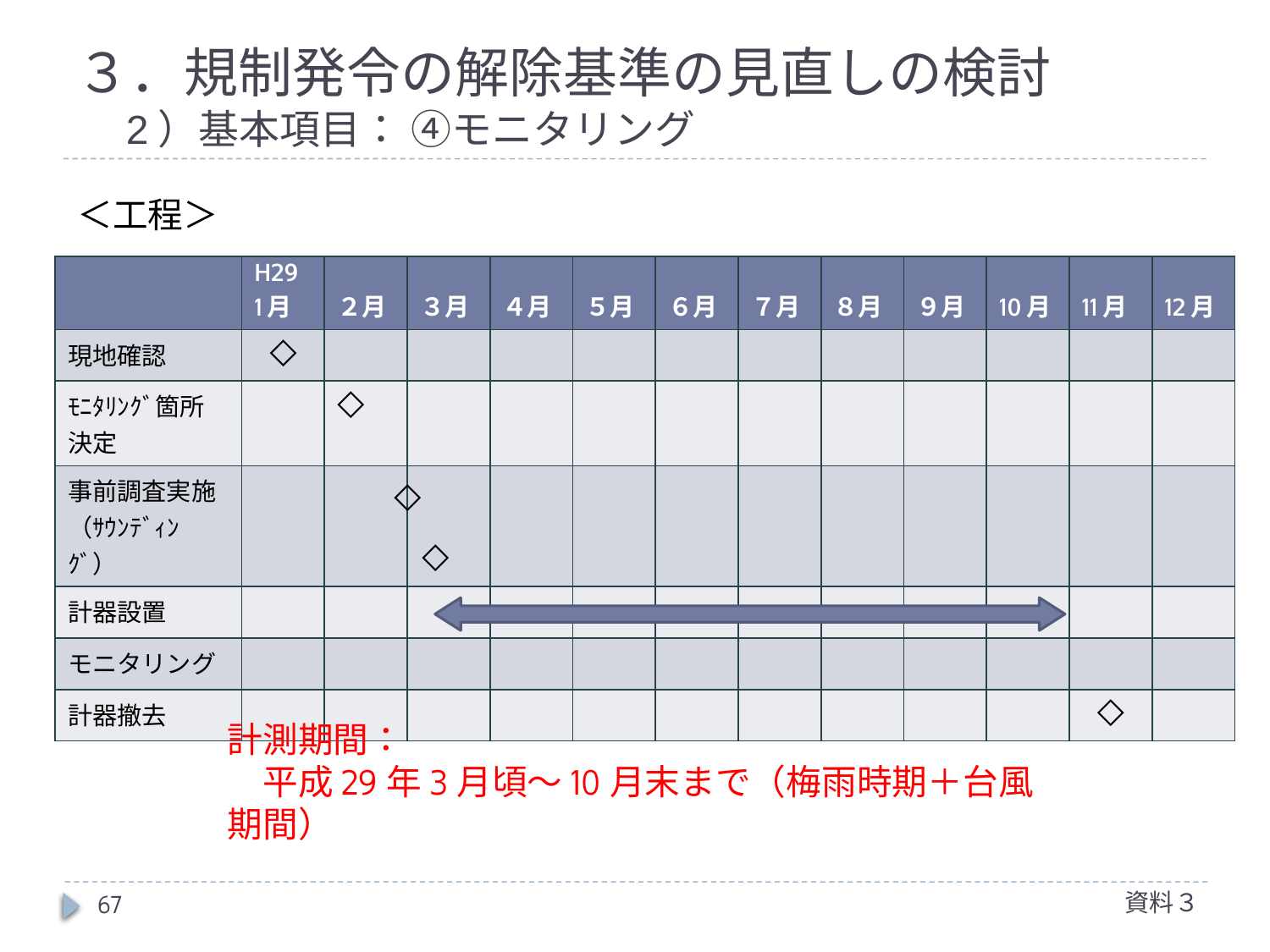

# ３．規制発令の解除基準の見直しの検討 　2）基本項目： ④モニタリング
＜工程＞
|  | H29 1月 | ２月 | ３月 | ４月 | ５月 | ６月 | ７月 | ８月 | ９月 | 10月 | 11月 | 12月 |
| --- | --- | --- | --- | --- | --- | --- | --- | --- | --- | --- | --- | --- |
| 現地確認 | ◇ |  |  |  |  |  |  |  |  |  |  |  |
| ﾓﾆﾀﾘﾝｸﾞ箇所 決定 |  | ◇ |  |  |  |  |  |  |  |  |  |  |
| 事前調査実施 （ｻｳﾝﾃﾞｨﾝｸﾞ） |  |  |  |  |  |  |  |  |  |  |  |  |
| 計器設置 |  |  |  |  |  |  |  |  |  |  |  |  |
| モニタリング |  |  |  |  |  |  |  |  |  |  |  |  |
| 計器撤去 |  |  |  |  |  |  |  |  |  |  | ◇ |  |
◇
◇

計測期間：
　平成29年3月頃～10月末まで（梅雨時期＋台風期間）
資料３
67